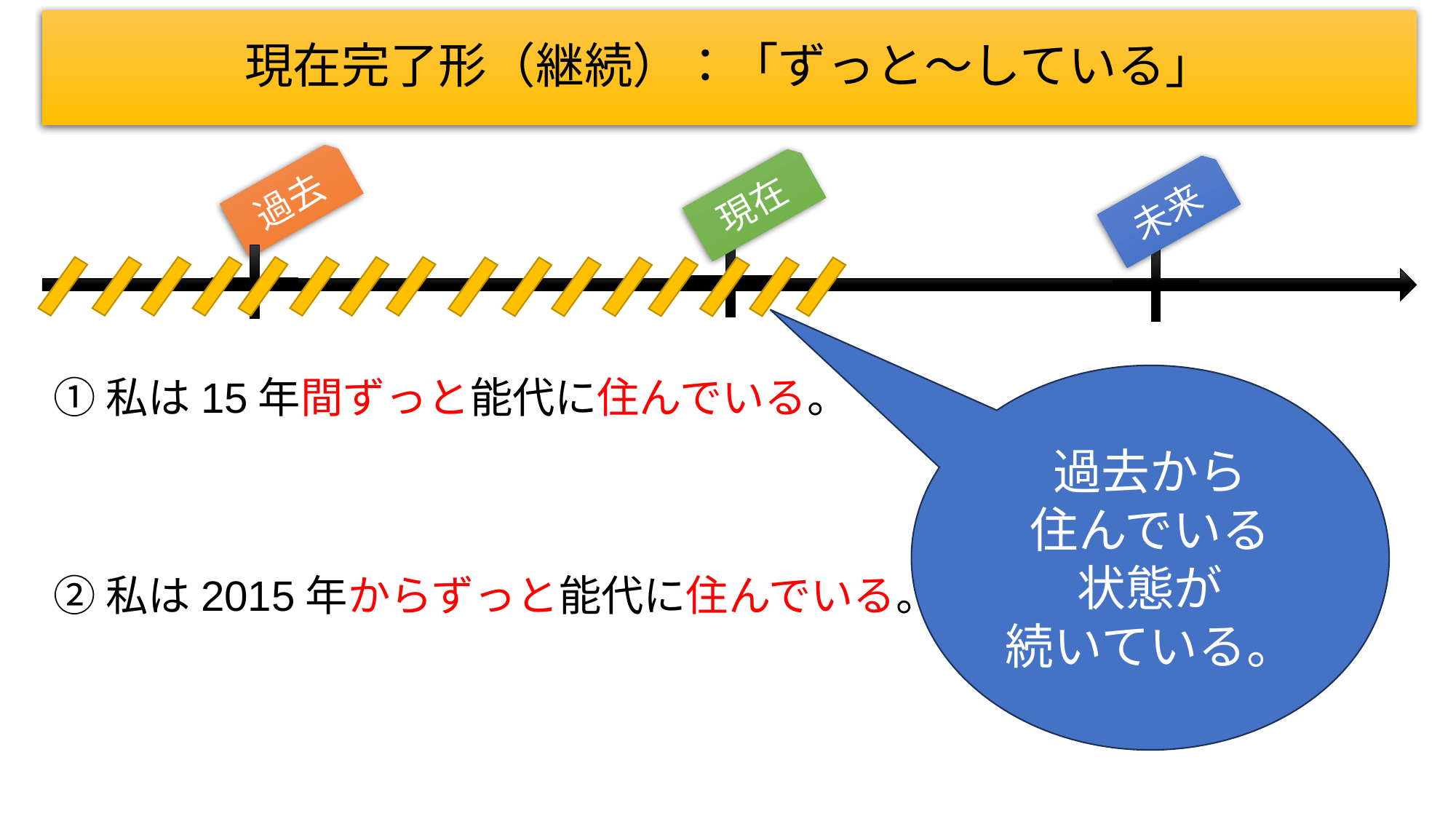

# 現在完了形（継続）：「ずっと～している」
過去
現在
未来

①私は15年間ずっと能代に住んでいる。

②私は2015年からずっと能代に住んでいる。

過去から
住んでいる
状態が
続いている。